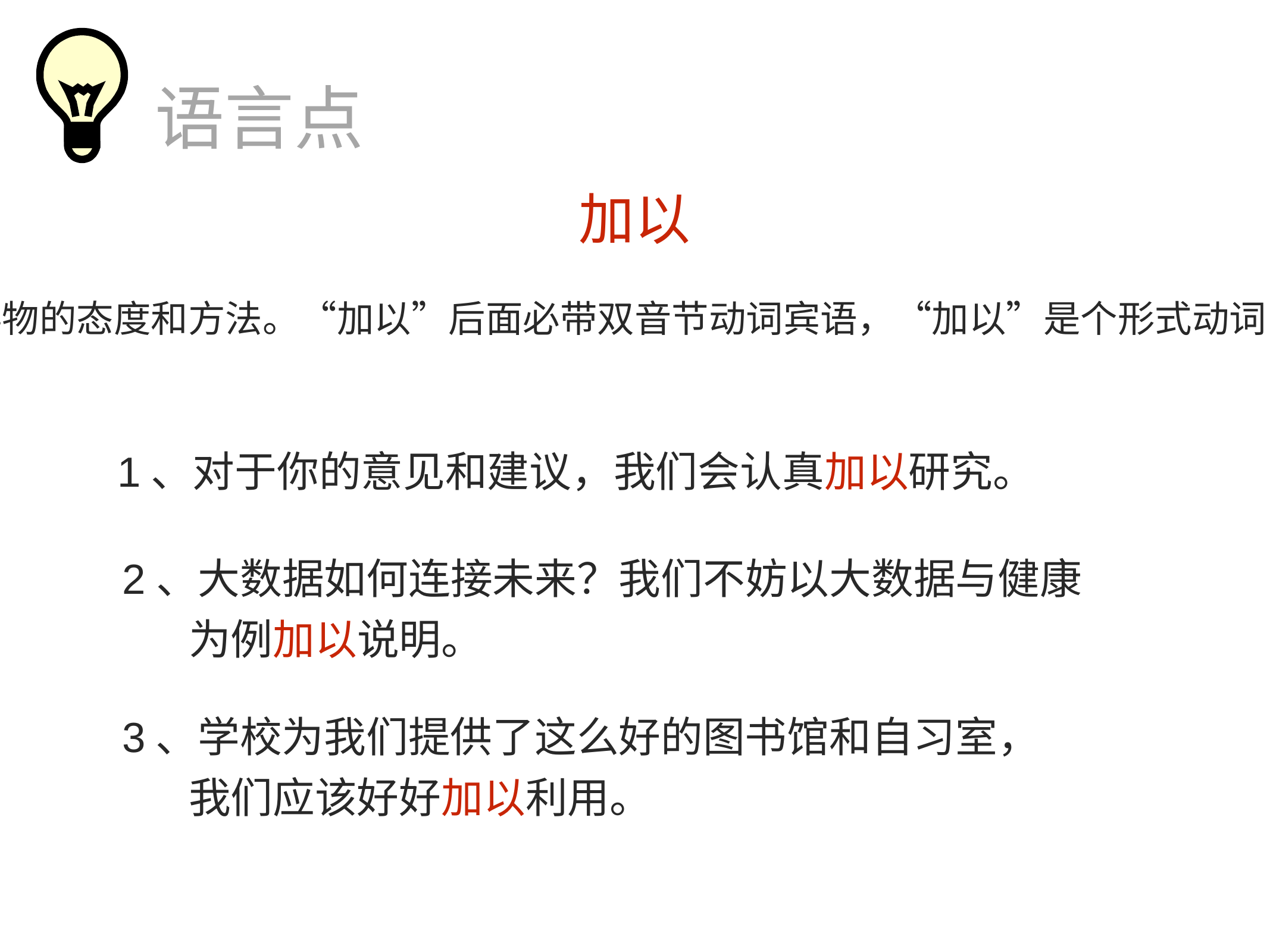

语言点
加以
动词，表示对待或处理前面所提事物的态度和方法。“加以”后面必带双音节动词宾语，“加以”是个形式动词，真正表示动作的是后面的动词。
1、对于你的意见和建议，我们会认真加以研究。
2、大数据如何连接未来？我们不妨以大数据与健康
      为例加以说明。
3、学校为我们提供了这么好的图书馆和自习室，
      我们应该好好加以利用。